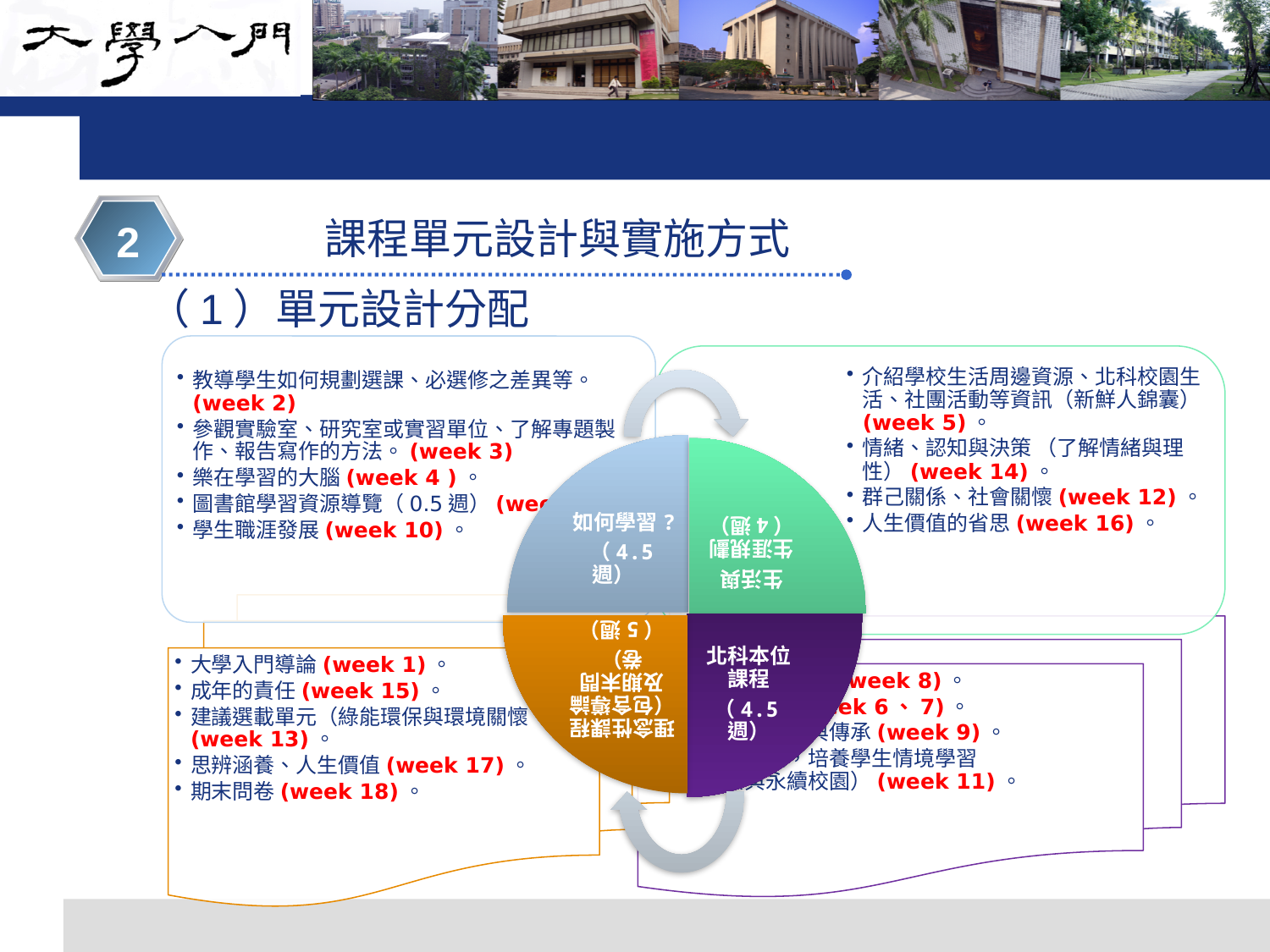

課程單元設計與實施方式
2

（1）單元設計分配

校史參觀(0.5週) (week 8)。
校友訪談2週(week 6、7)。
校友典範的學習與傳承(week 9)。
介紹學校環境，培養學生情境學習
（綠建築與永續校園）(week 11)。

大學入門導論(week 1)。
成年的責任(week 15)。
建議選載單元（綠能環保與環境關懷(week 13)。
思辨涵養、人生價值(week 17)。
期末問卷(week 18)。
介紹學校生活周邊資源、北科校園生活、社團活動等資訊（新鮮人錦囊）(week 5)。
情緒、認知與決策 （了解情緒與理性）(week 14)。
群己關係、社會關懷(week 12)。
人生價值的省思(week 16)。

教導學生如何規劃選課、必選修之差異等。(week 2)
參觀實驗室、研究室或實習單位、了解專題製作、報告寫作的方法。(week 3)
樂在學習的大腦(week 4 )。
圖書館學習資源導覽（0.5週）(week 8)。
學生職涯發展(week 10)。
如何學習?
（4.5週）
生活與
生涯規劃（4週）

北科本位課程
（4.5週）
理念性課程（包含導論及期末問卷）
（5週）